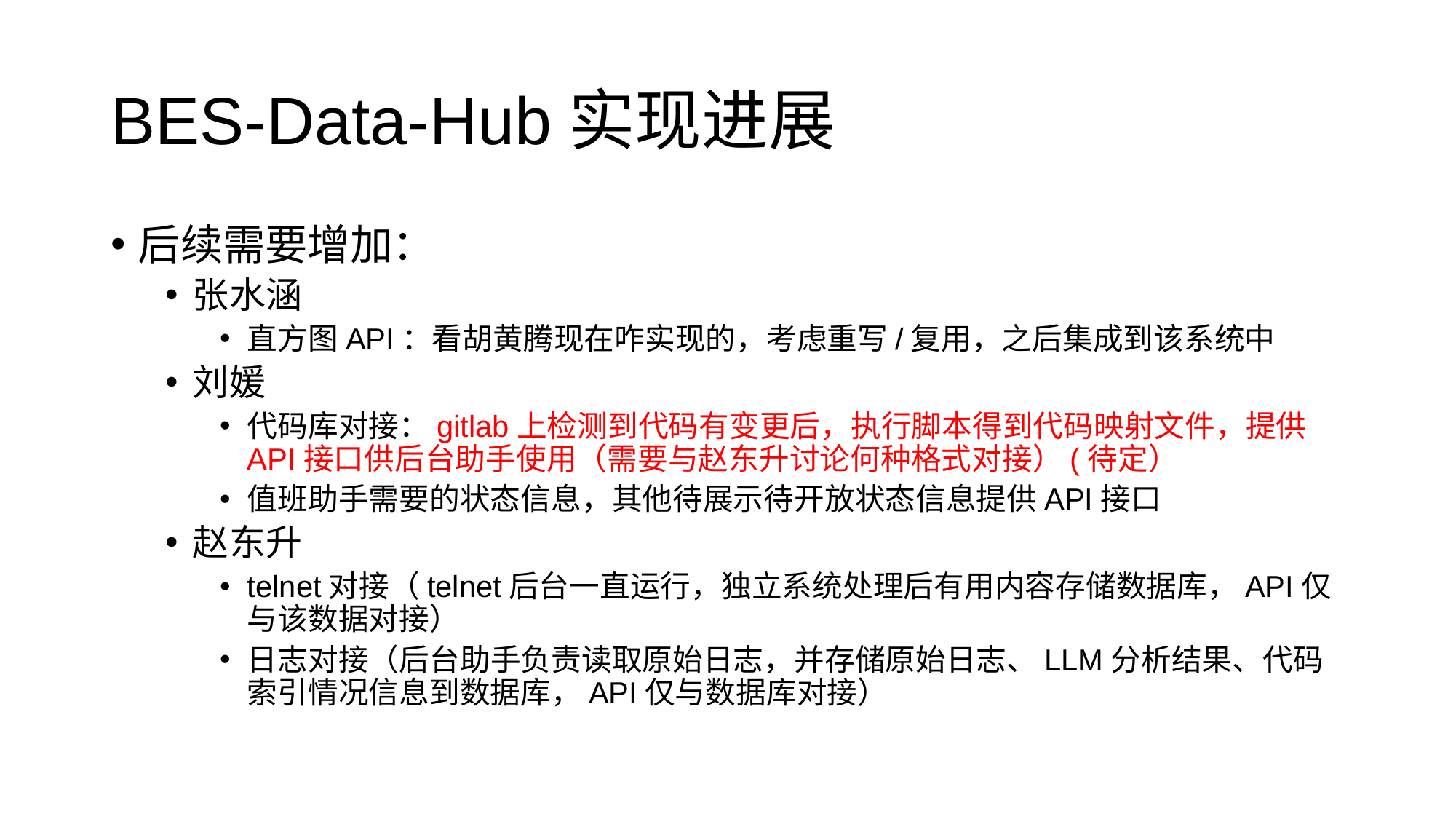

# BES-Data-Hub实现进展
后续需要增加：
张水涵
直方图API：看胡黄腾现在咋实现的，考虑重写/复用，之后集成到该系统中
刘媛
代码库对接：gitlab上检测到代码有变更后，执行脚本得到代码映射文件，提供API接口供后台助手使用（需要与赵东升讨论何种格式对接）(待定）
值班助手需要的状态信息，其他待展示待开放状态信息提供API接口
赵东升
telnet对接（telnet后台一直运行，独立系统处理后有用内容存储数据库，API仅与该数据对接）
日志对接（后台助手负责读取原始日志，并存储原始日志、LLM分析结果、代码索引情况信息到数据库，API仅与数据库对接）